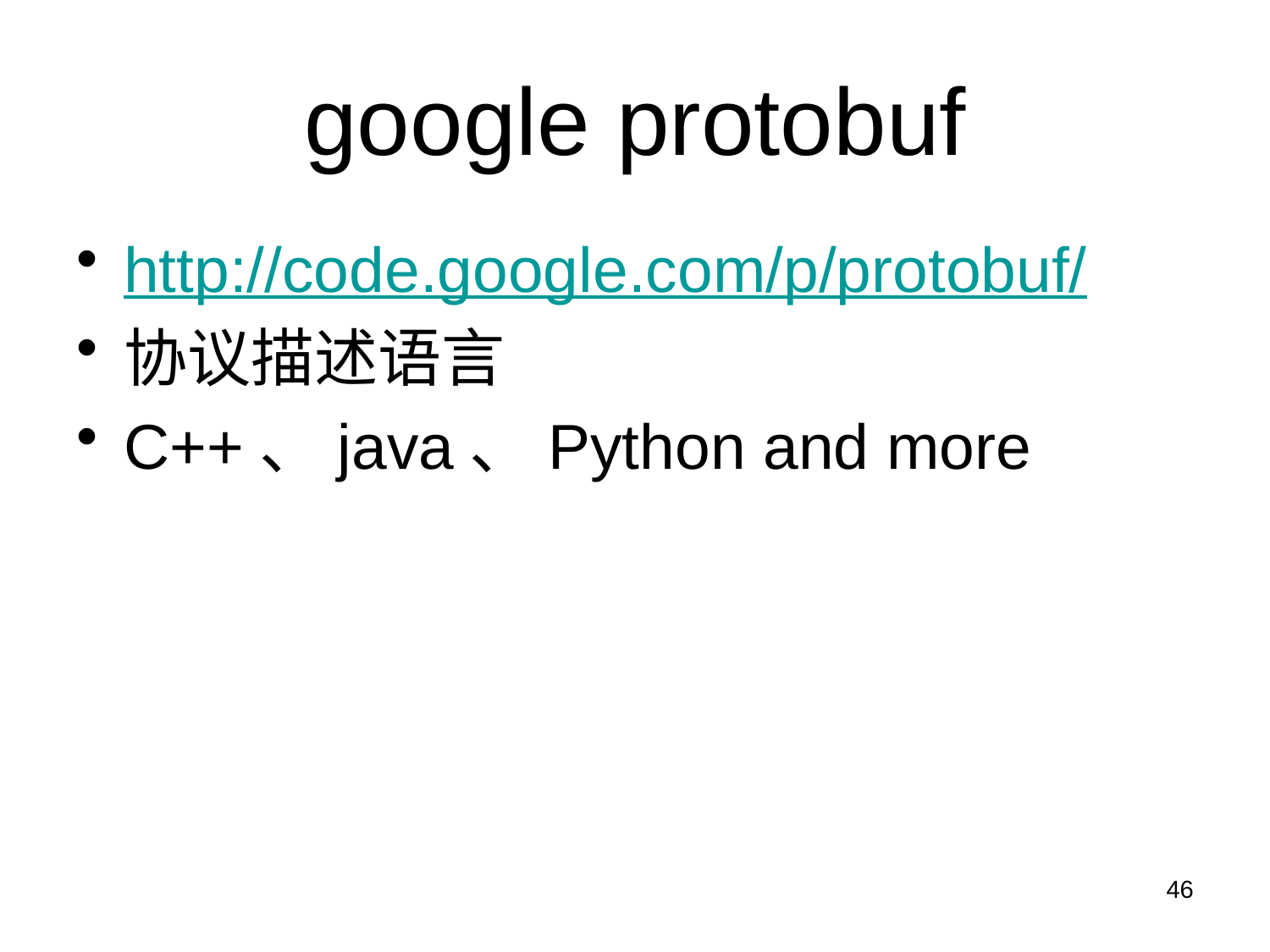

# google protobuf
http://code.google.com/p/protobuf/
协议描述语言
C++、java、Python and more
46